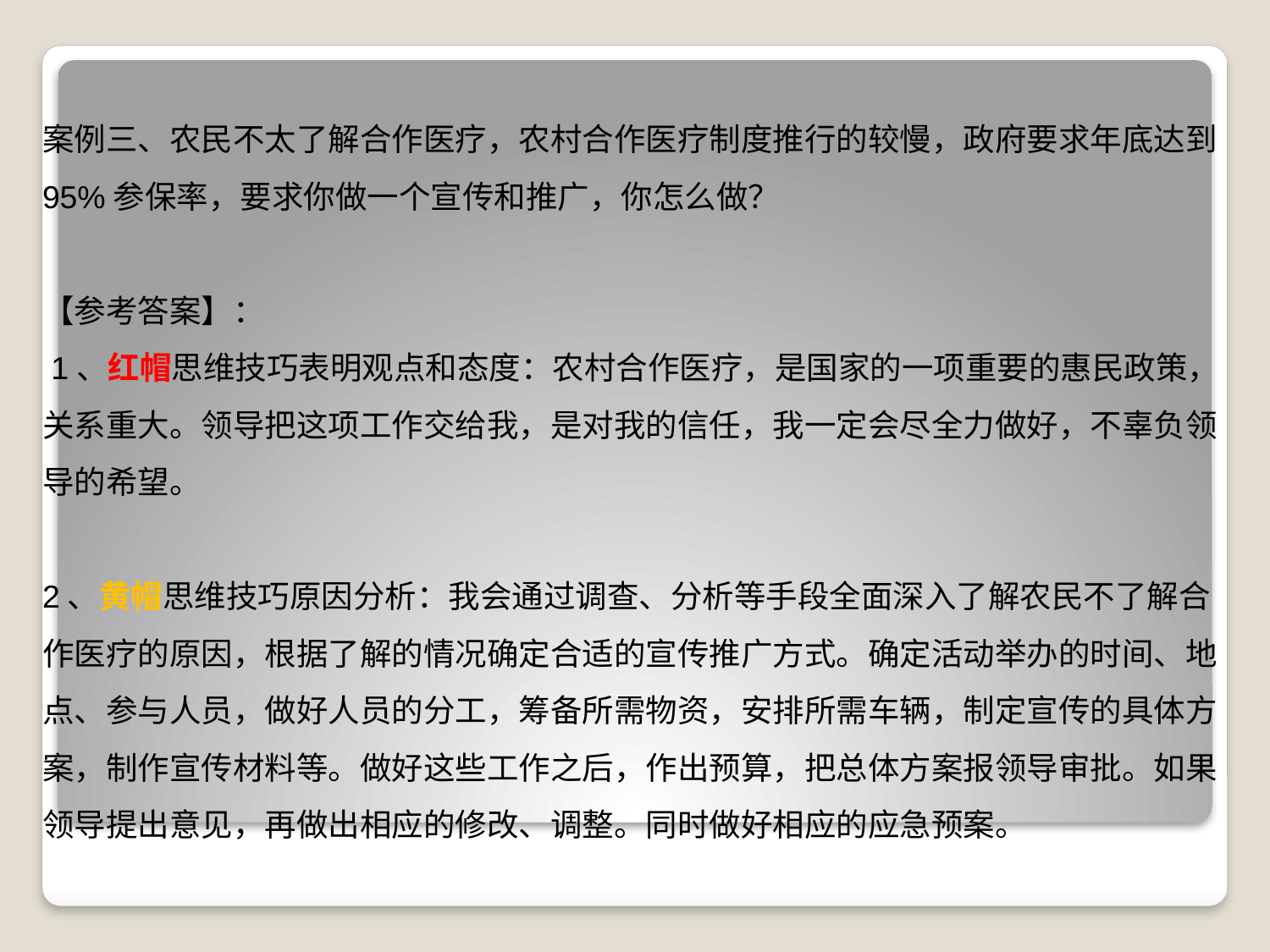

案例三、农民不太了解合作医疗，农村合作医疗制度推行的较慢，政府要求年底达到95%参保率，要求你做一个宣传和推广，你怎么做？

【参考答案】：
 1、红帽思维技巧表明观点和态度：农村合作医疗，是国家的一项重要的惠民政策，关系重大。领导把这项工作交给我，是对我的信任，我一定会尽全力做好，不辜负领导的希望。

2、黄帽思维技巧原因分析：我会通过调查、分析等手段全面深入了解农民不了解合作医疗的原因，根据了解的情况确定合适的宣传推广方式。确定活动举办的时间、地点、参与人员，做好人员的分工，筹备所需物资，安排所需车辆，制定宣传的具体方案，制作宣传材料等。做好这些工作之后，作出预算，把总体方案报领导审批。如果领导提出意见，再做出相应的修改、调整。同时做好相应的应急预案。
#